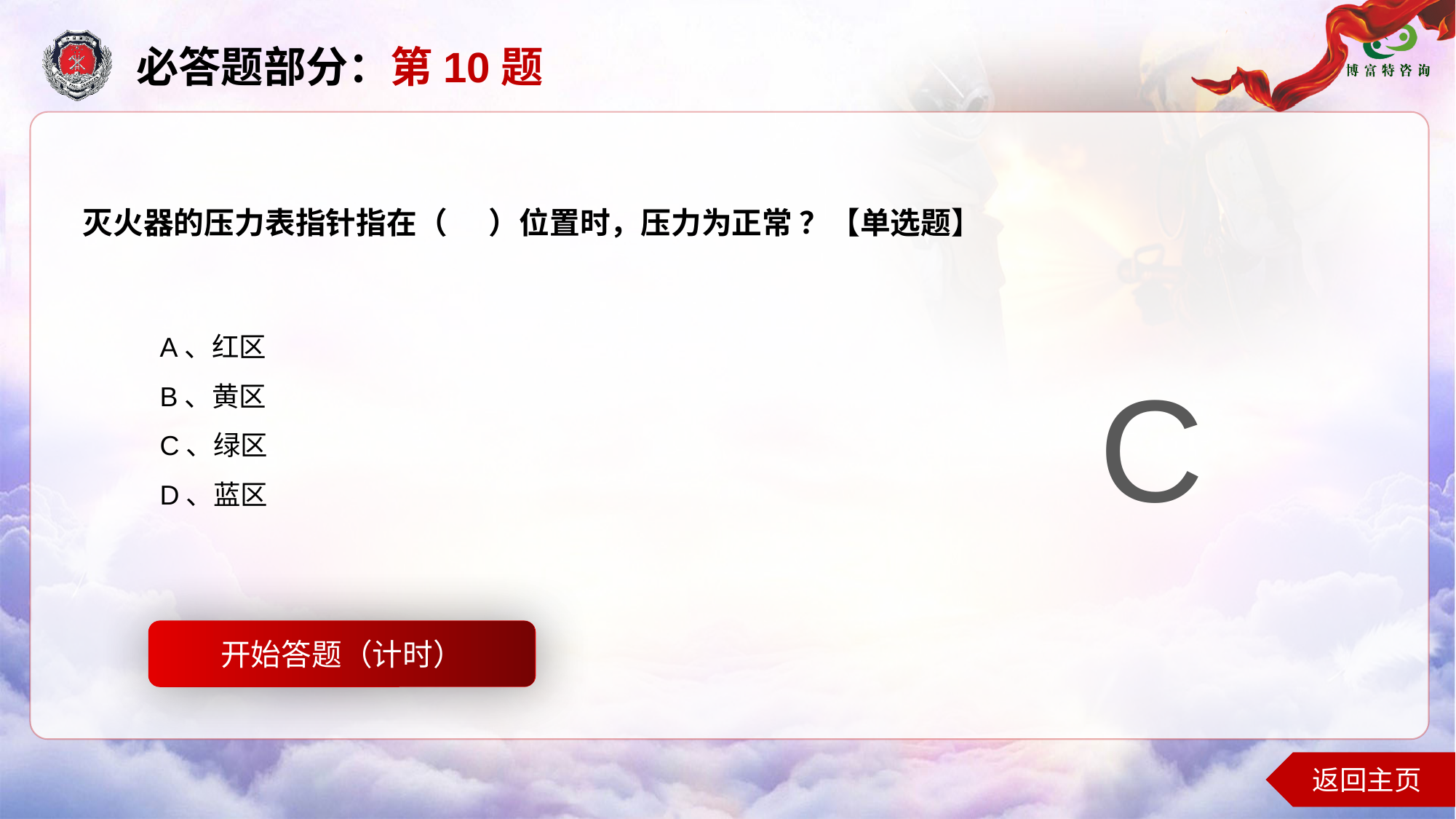

必答题部分：第10题
灭火器的压力表指针指在（      ）位置时，压力为正常 ？【单选题】
A、红区
B、黄区
C、绿区
D、蓝区
C
开始答题（计时）
开始答题
返回主页